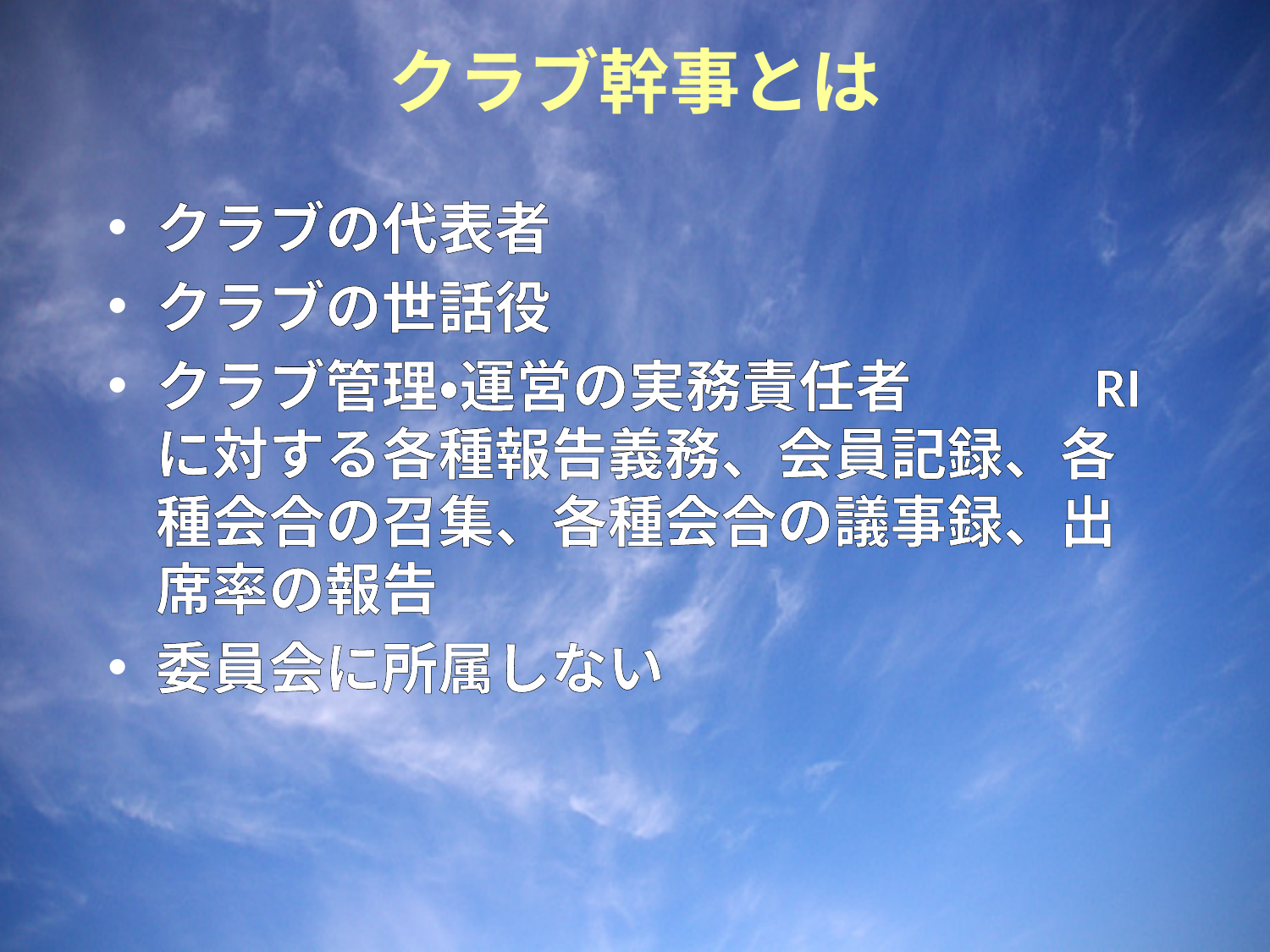

# クラブ幹事とは
クラブの代表者
クラブの世話役
クラブ管理・運営の実務責任者　　　RIに対する各種報告義務、会員記録、各種会合の召集、各種会合の議事録、出席率の報告
委員会に所属しない